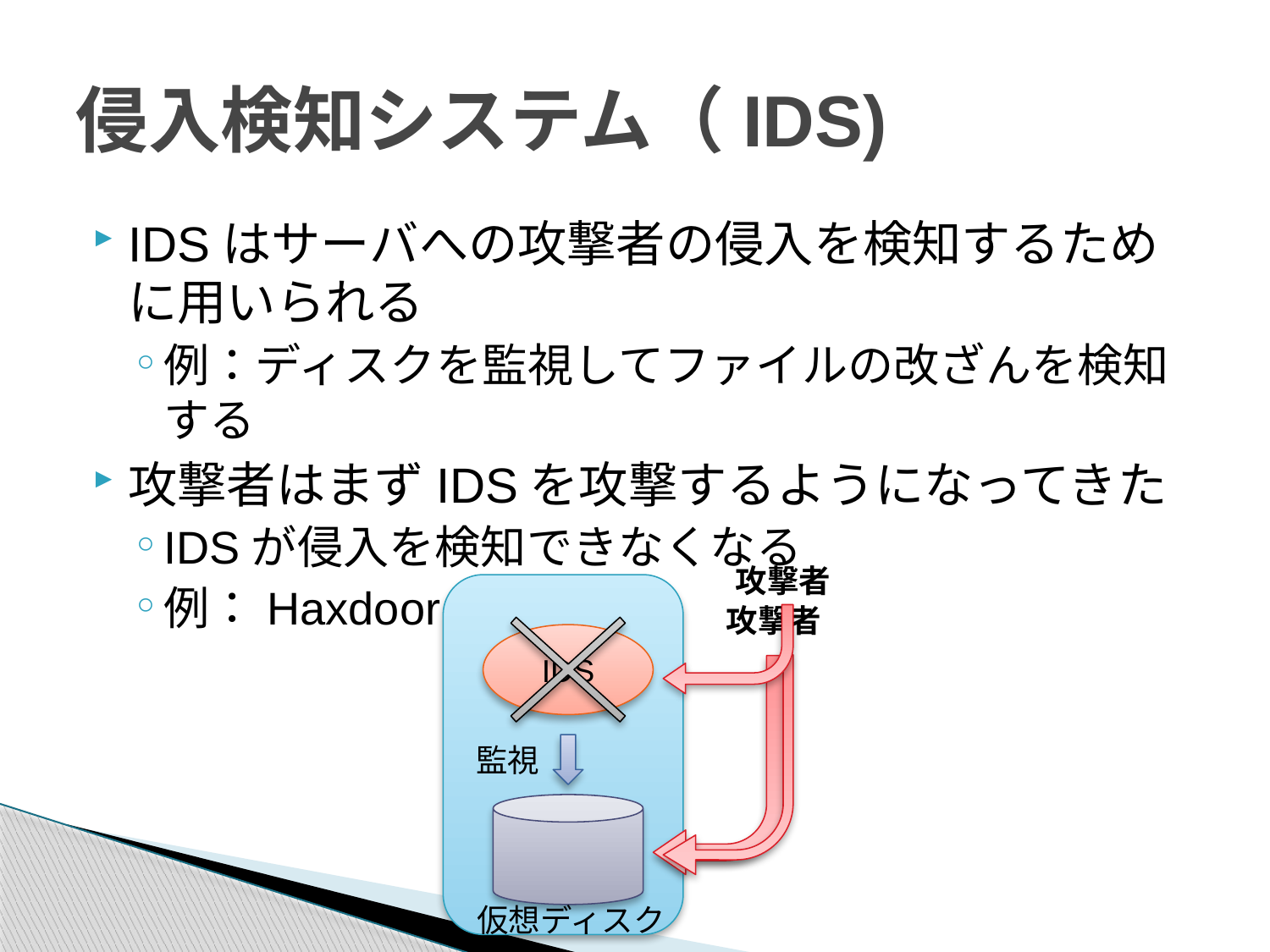

# 侵入検知システム（IDS)
IDSはサーバへの攻撃者の侵入を検知するために用いられる
例：ディスクを監視してファイルの改ざんを検知する
攻撃者はまずIDSを攻撃するようになってきた
IDSが侵入を検知できなくなる
例：Haxdoor
攻撃者

攻撃者

IDS

監視

仮想ディスク